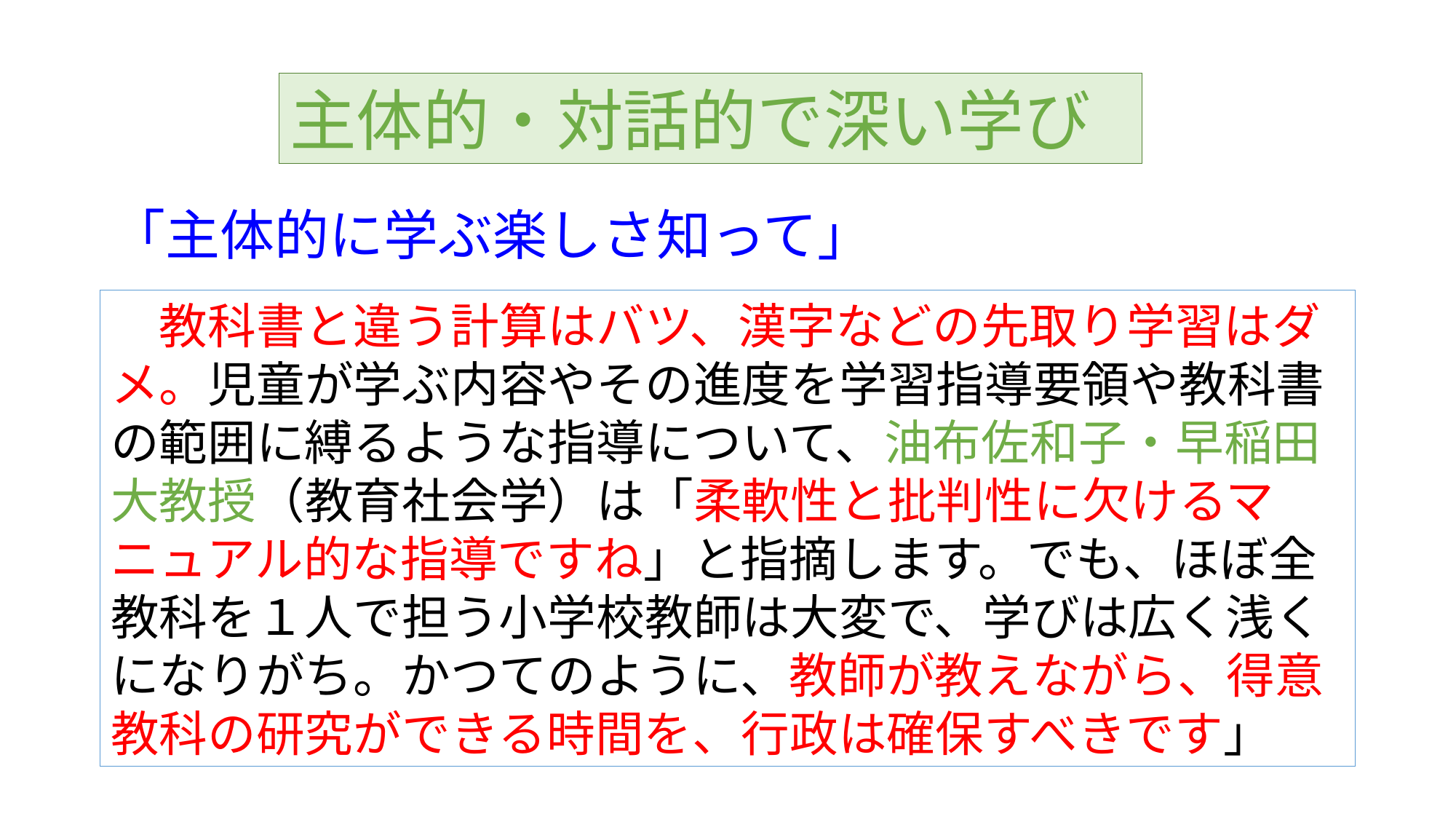

主体的・対話的で深い学び
「主体的に学ぶ楽しさ知って」
　教科書と違う計算はバツ、漢字などの先取り学習はダメ。児童が学ぶ内容やその進度を学習指導要領や教科書の範囲に縛るような指導について、油布佐和子・早稲田大教授（教育社会学）は「柔軟性と批判性に欠けるマニュアル的な指導ですね」と指摘します。でも、ほぼ全教科を１人で担う小学校教師は大変で、学びは広く浅くになりがち。かつてのように、教師が教えながら、得意教科の研究ができる時間を、行政は確保すべきです」